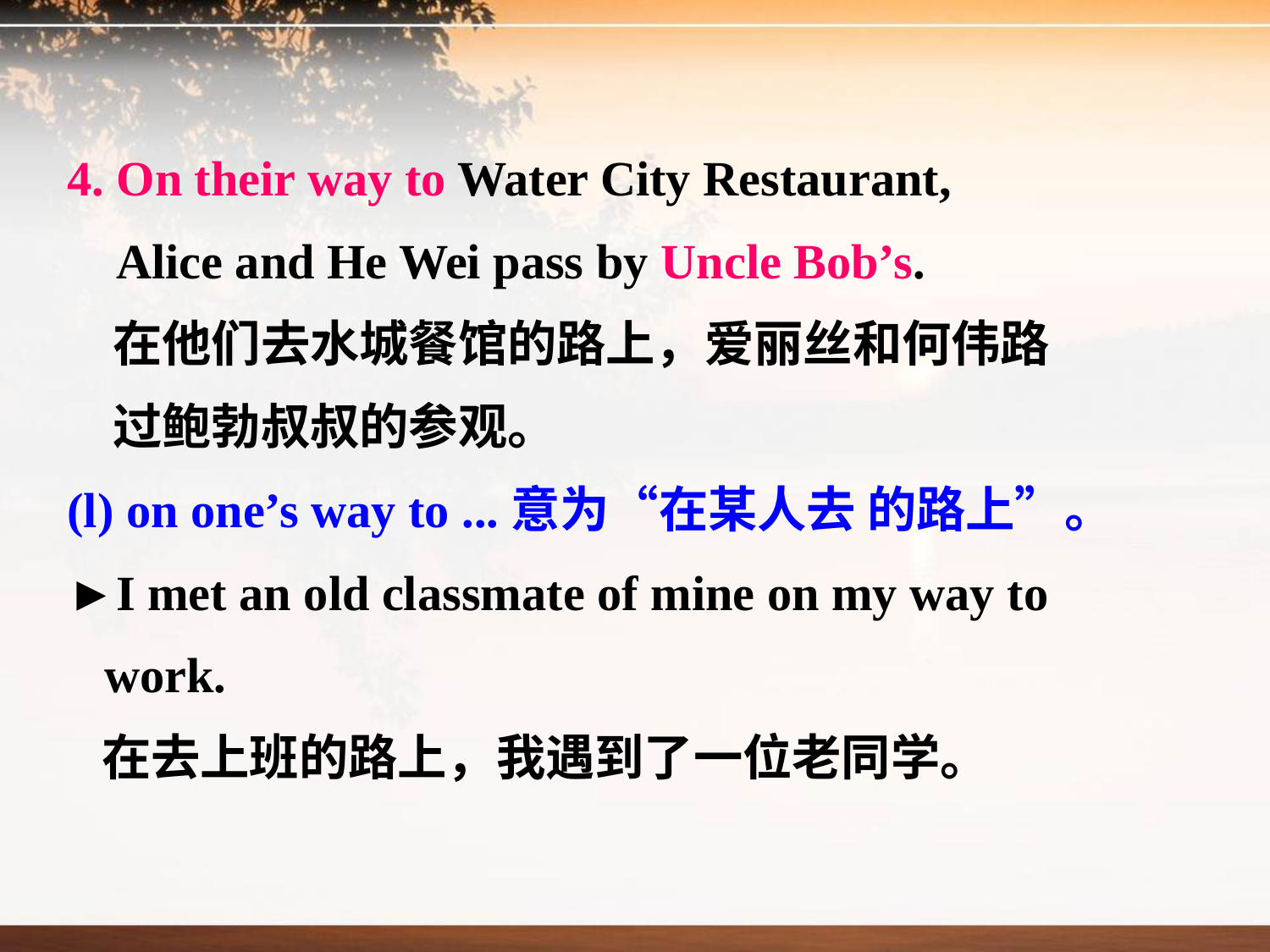

4. On their way to Water City Restaurant,
    Alice and He Wei pass by Uncle Bob’s.
   在他们去水城餐馆的路上，爱丽丝和何伟路
   过鲍勃叔叔的参观。
(l) on one’s way to ...意为“在某人去 的路上”。
►I met an old classmate of mine on my way to
   work.
  在去上班的路上，我遇到了一位老同学。